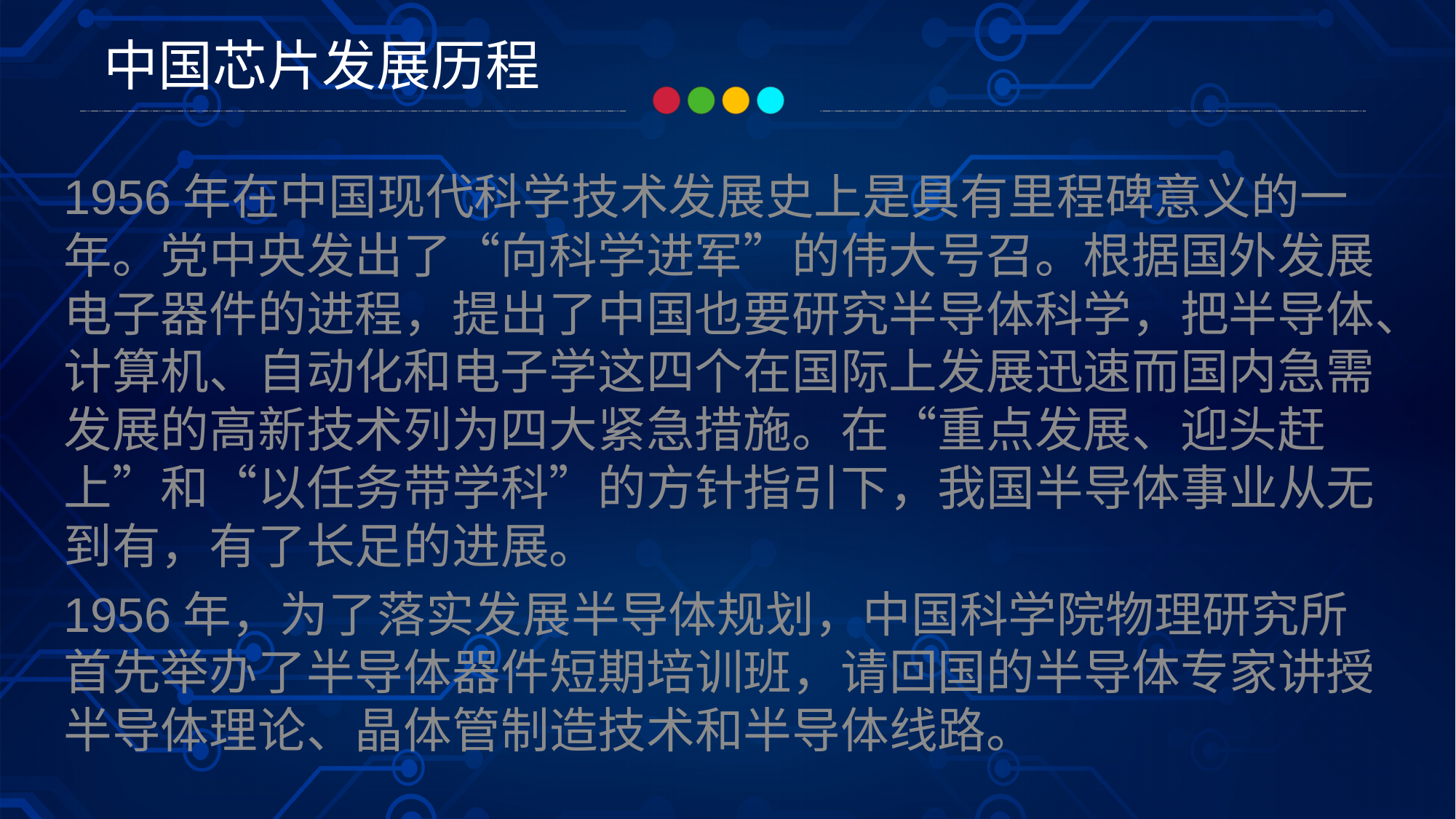

中国芯片发展历程
1956年在中国现代科学技术发展史上是具有里程碑意义的一年。党中央发出了“向科学进军”的伟大号召。根据国外发展电子器件的进程，提出了中国也要研究半导体科学，把半导体、计算机、自动化和电子学这四个在国际上发展迅速而国内急需发展的高新技术列为四大紧急措施。在“重点发展、迎头赶上”和“以任务带学科”的方针指引下，我国半导体事业从无到有，有了长足的进展。
1956年，为了落实发展半导体规划，中国科学院物理研究所首先举办了半导体器件短期培训班，请回国的半导体专家讲授半导体理论、晶体管制造技术和半导体线路。